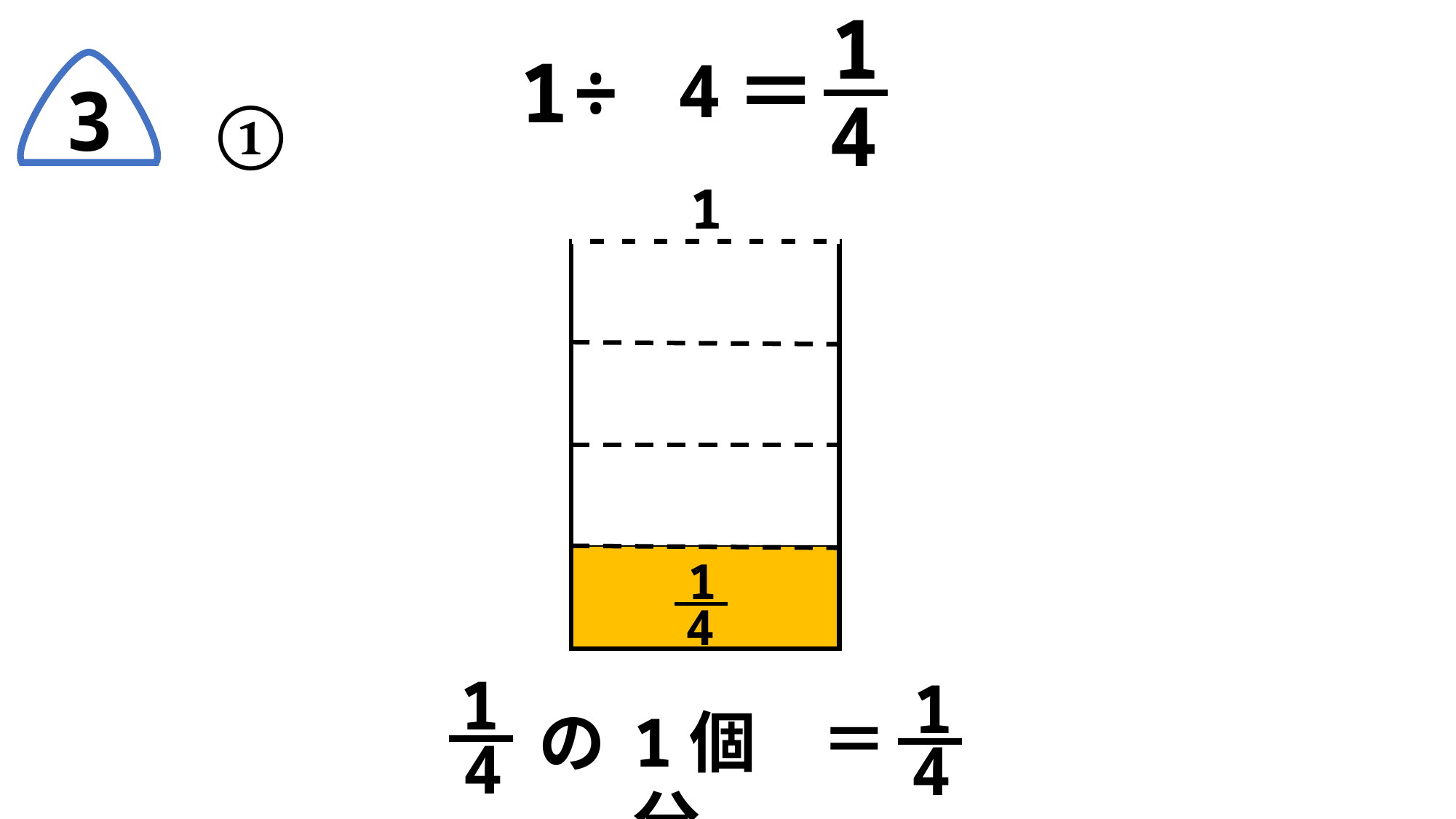

1
4
＝
1
÷
4

3
①
1

1
4

1
4

1
4
＝
1個分
の